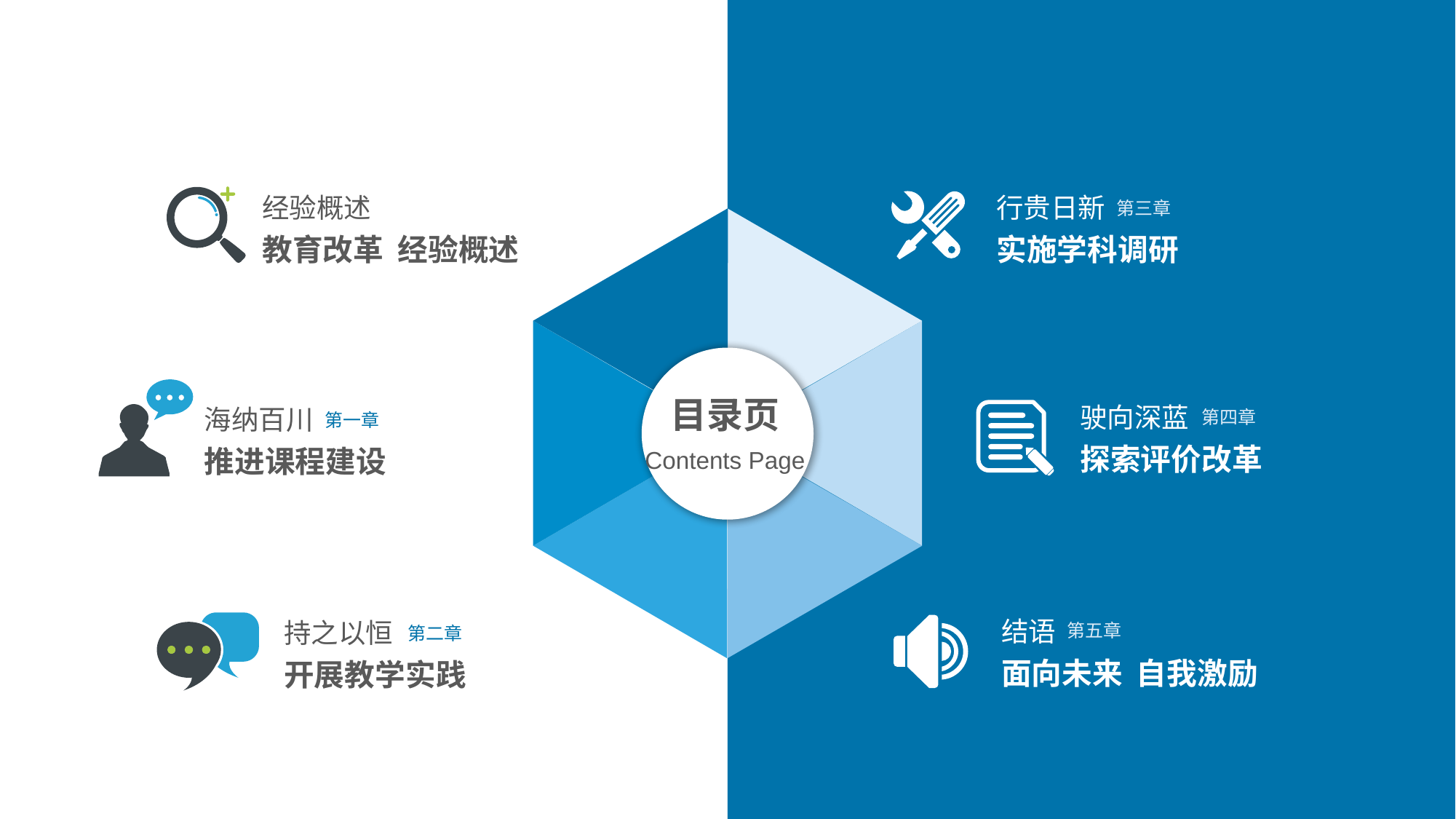

经验概述
教育改革  经验概述
行贵日新
实施学科调研

第三章

目录页
Contents Page

驶向深蓝
探索评价改革
海纳百川
推进课程建设

第四章
第一章
结语
面向未来  自我激励
持之以恒
开展教学实践

第五章

第二章